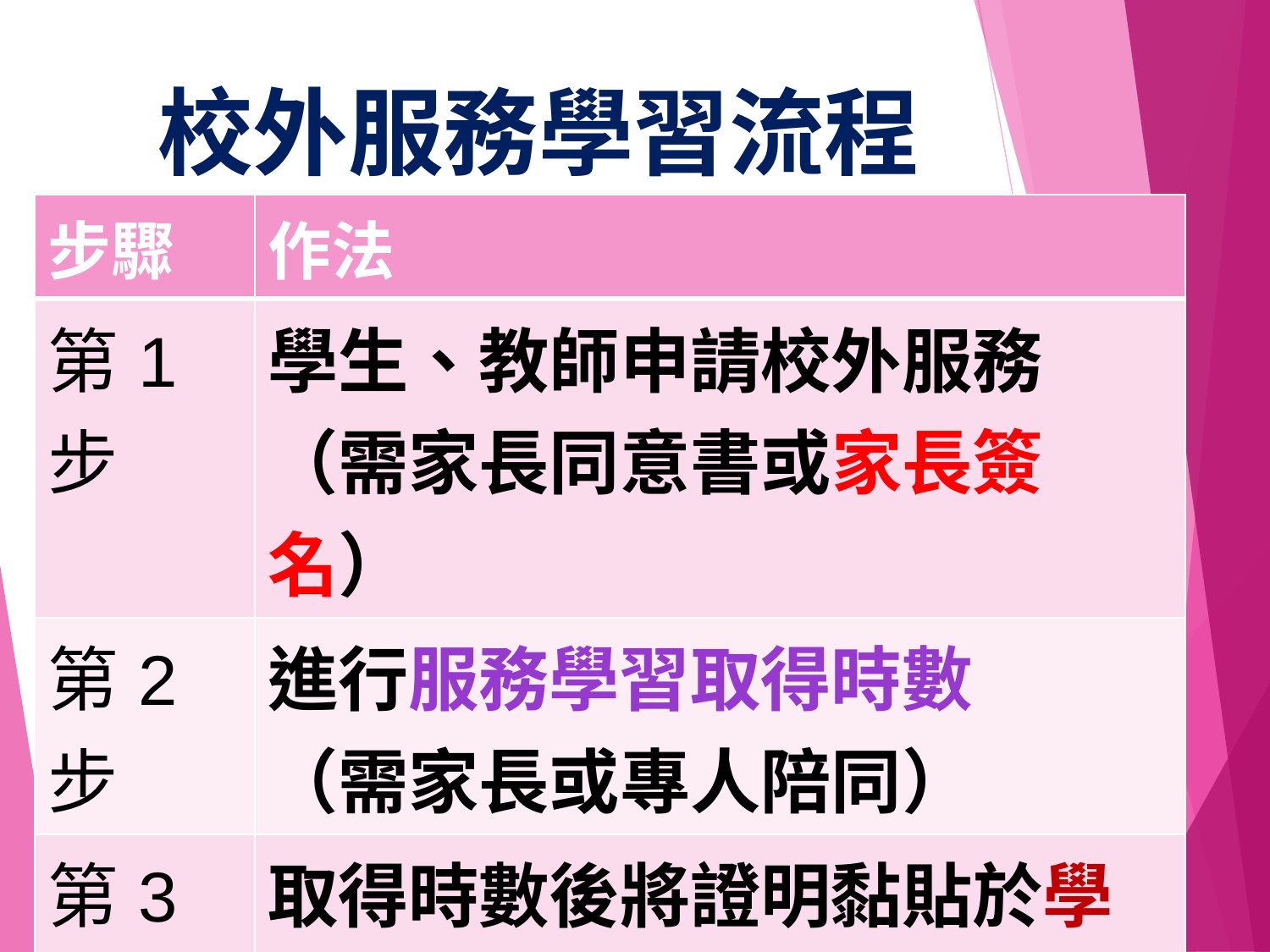

# 校外服務學習流程
| 步驟 | 作法 |
| --- | --- |
| 第1步 | 學生、教師申請校外服務 （需家長同意書或家長簽名） |
| 第2步 | 進行服務學習取得時數 （需家長或專人陪同） |
| 第3步 | 取得時數後將證明黏貼於學習護照中 |
| 第4步 | 交給導師登錄 |